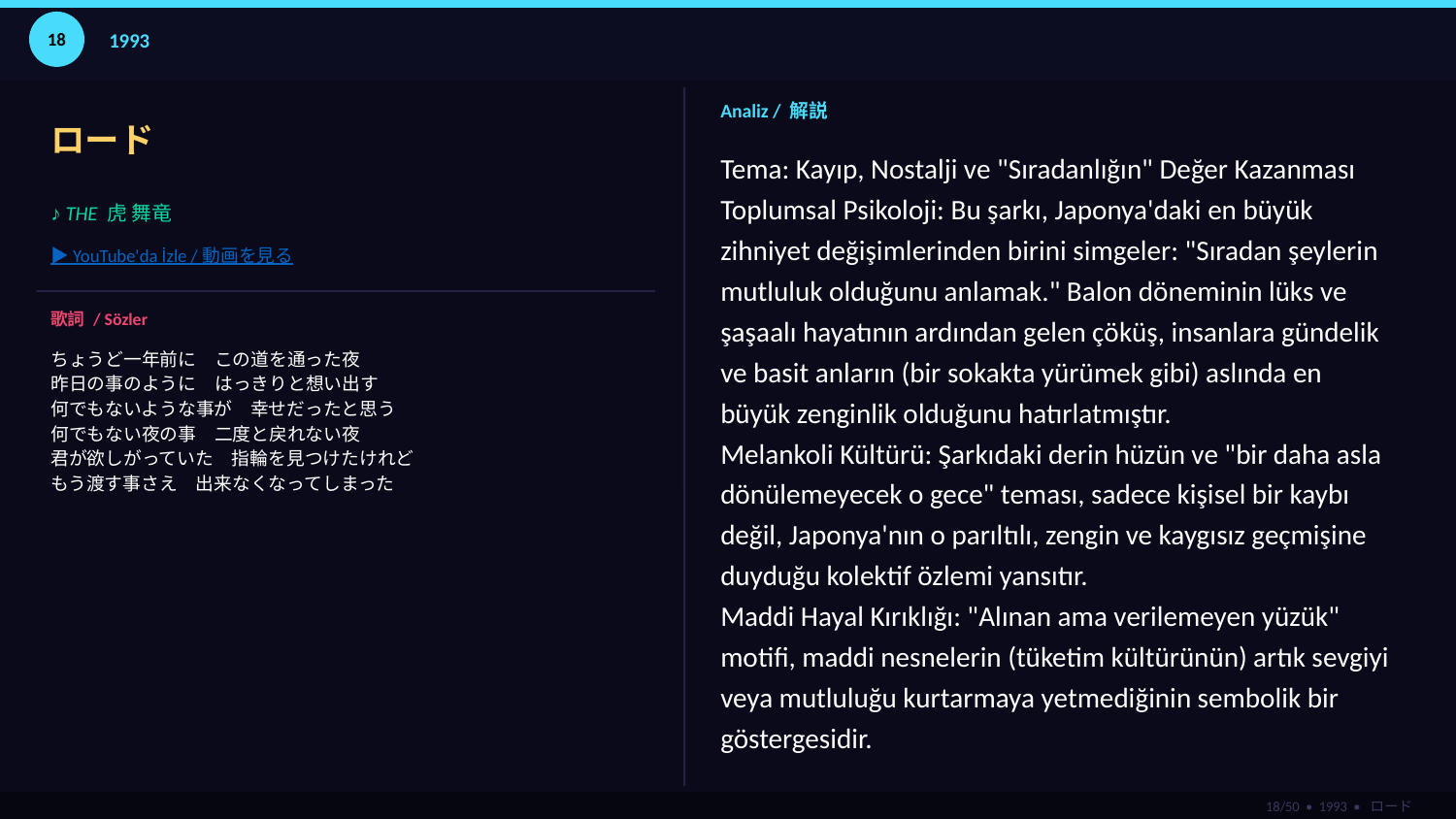

18
1993
ロード

Analiz / 解説
Tema: Kayıp, Nostalji ve "Sıradanlığın" Değer Kazanması
Toplumsal Psikoloji: Bu şarkı, Japonya'daki en büyük zihniyet değişimlerinden birini simgeler: "Sıradan şeylerin mutluluk olduğunu anlamak." Balon döneminin lüks ve şaşaalı hayatının ardından gelen çöküş, insanlara gündelik ve basit anların (bir sokakta yürümek gibi) aslında en büyük zenginlik olduğunu hatırlatmıştır.
Melankoli Kültürü: Şarkıdaki derin hüzün ve "bir daha asla dönülemeyecek o gece" teması, sadece kişisel bir kaybı değil, Japonya'nın o parıltılı, zengin ve kaygısız geçmişine duyduğu kolektif özlemi yansıtır.
Maddi Hayal Kırıklığı: "Alınan ama verilemeyen yüzük" motifi, maddi nesnelerin (tüketim kültürünün) artık sevgiyi veya mutluluğu kurtarmaya yetmediğinin sembolik bir göstergesidir.
♪ THE 虎 舞竜
▶ YouTube'da İzle / 動画を見る

歌詞 / Sözler
ちょうど一年前に　この道を通った夜
昨日の事のように　はっきりと想い出す
何でもないような事が　幸せだったと思う
何でもない夜の事　二度と戻れない夜
君が欲しがっていた　指輪を見つけたけれど
もう渡す事さえ　出来なくなってしまった

18/50  •  1993  •  ロード